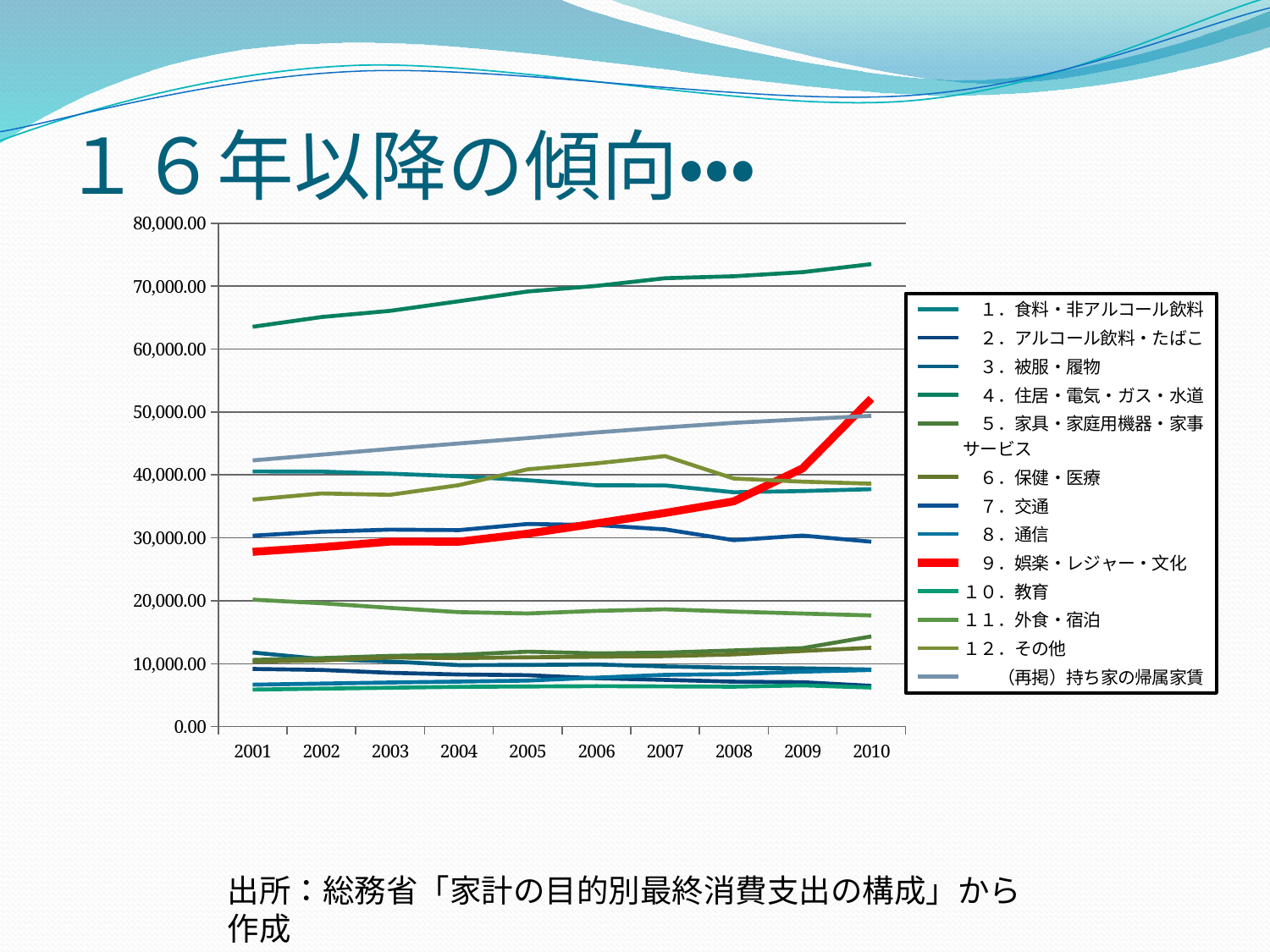

# １６年以降の傾向・・・

### Chart

| Category | 　１．食料・非アルコール飲料 | 　２．アルコール飲料・たばこ | 　３．被服・履物 | 　４．住居・電気・ガス・水道 | 　５．家具・家庭用機器・家事サービス | 　６．保健・医療 | 　７．交通 | 　８．通信 | 　９．娯楽・レジャー・文化 | １０．教育 | １１．外食・宿泊 | １２．その他 | 　　（再掲）持ち家の帰属家賃 |
|---|---|---|---|---|---|---|---|---|---|---|---|---|---|
| 2001 | 40559.7 | 9166.4 | 11778.0 | 63541.0 | 10596.8 | 10327.3 | 30340.7 | 6669.1 | 27774.6 | 5887.5 | 20181.5 | 36078.7 | 42312.0 |
| 2002 | 40529.5 | 9007.7 | 10737.8 | 65095.7 | 10888.2 | 10500.4 | 30972.5 | 6844.0 | 28500.9 | 6035.4 | 19607.4 | 37062.8 | 43227.2 |
| 2003 | 40198.9 | 8552.7 | 10351.0 | 66079.0 | 11249.7 | 10988.2 | 31302.4 | 7015.8 | 29404.5 | 6180.2 | 18869.9 | 36850.6 | 44135.6 |
| 2004 | 39793.3 | 8288.1 | 9780.4 | 67597.3 | 11416.9 | 10886.8 | 31226.3 | 7154.7 | 29395.2 | 6323.5 | 18195.5 | 38377.9 | 45004.5 |
| 2005 | 39158.9 | 8171.8 | 9812.8 | 69152.1 | 11914.1 | 11026.5 | 32205.1 | 7318.8 | 30659.0 | 6378.7 | 17979.6 | 40895.3 | 45863.4 |
| 2006 | 38356.9 | 7694.1 | 9884.1 | 70036.1 | 11645.3 | 11107.5 | 32034.6 | 7783.3 | 32286.1 | 6434.6 | 18391.1 | 41845.7 | 46757.3 |
| 2007 | 38335.8 | 7427.2 | 9563.0 | 71264.5 | 11760.2 | 11197.4 | 31348.2 | 8231.3 | 33955.3 | 6392.1 | 18642.8 | 42991.8 | 47555.3 |
| 2008 | 37248.8 | 7139.3 | 9356.3 | 71569.4 | 12111.3 | 11474.1 | 29629.9 | 8338.2 | 35803.6 | 6348.1 | 18283.8 | 39432.0 | 48279.7 |
| 2009 | 37442.7 | 7066.7 | 9265.1 | 72219.0 | 12468.5 | 12027.9 | 30359.1 | 8742.2 | 41042.7 | 6552.5 | 17962.6 | 38936.2 | 48848.9 |
| 2010 | 37734.1 | 6482.3 | 9074.3 | 73502.3 | 14338.4 | 12533.5 | 29383.8 | 9002.8 | 52128.4 | 6215.9 | 17670.9 | 38606.7 | 49394.0 |
出所：総務省「家計の目的別最終消費支出の構成」から作成